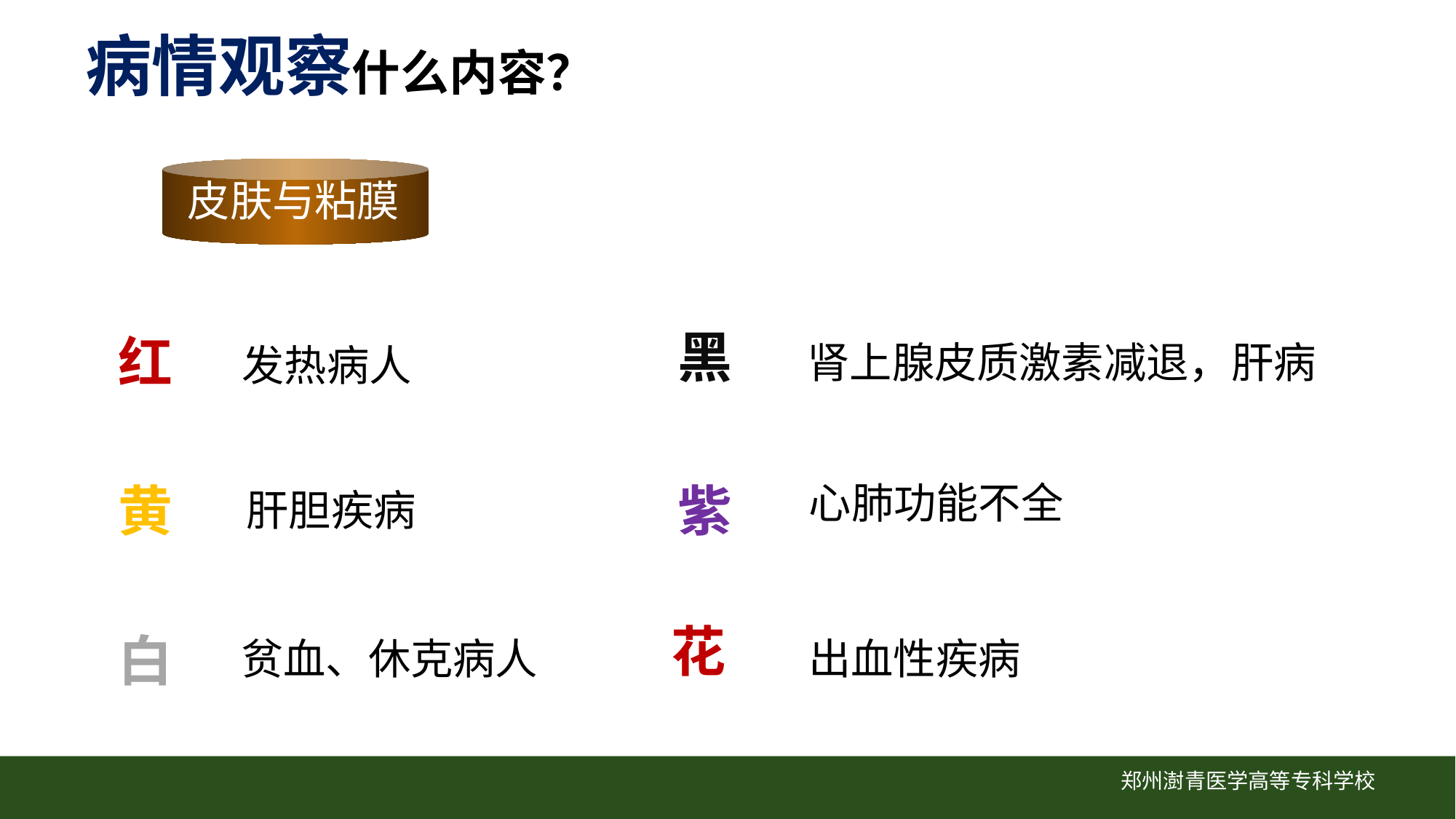

病情观察什么内容？

皮肤与粘膜
黑
红
肾上腺皮质激素减退，肝病
发热病人

黄
心肺功能不全
紫
肝胆疾病
花
白
贫血、休克病人
出血性疾病
郑州澍青医学高等专科学校